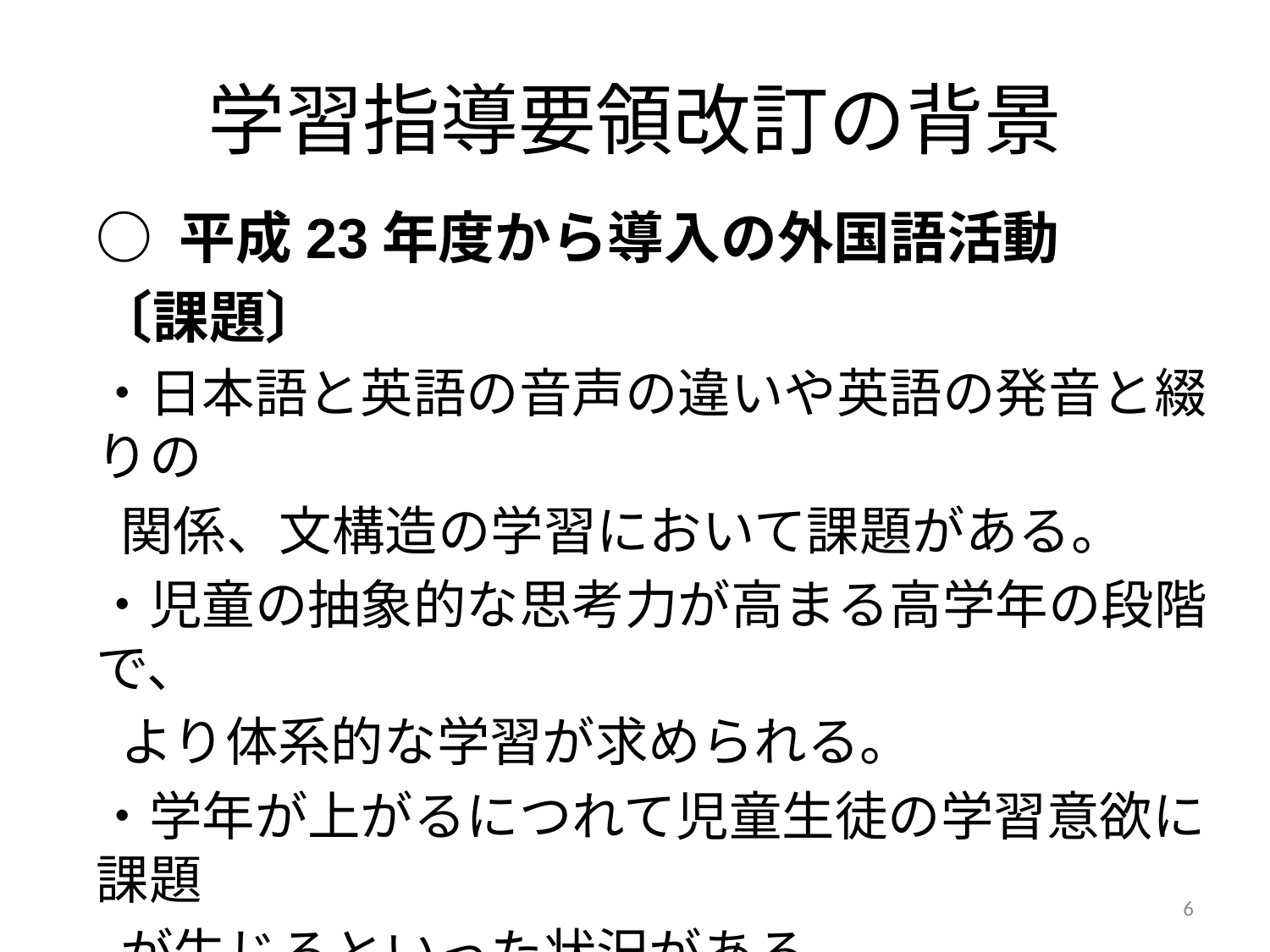

# 学習指導要領改訂の背景
○ 平成23年度から導入の外国語活動
〔課題〕
・日本語と英語の音声の違いや英語の発音と綴りの
 関係、文構造の学習において課題がある。
・児童の抽象的な思考力が高まる高学年の段階で、
 より体系的な学習が求められる。
・学年が上がるにつれて児童生徒の学習意欲に課題
 が生じるといった状況がある。
・学校種間の接続が十分とは言えない状況がある。
6